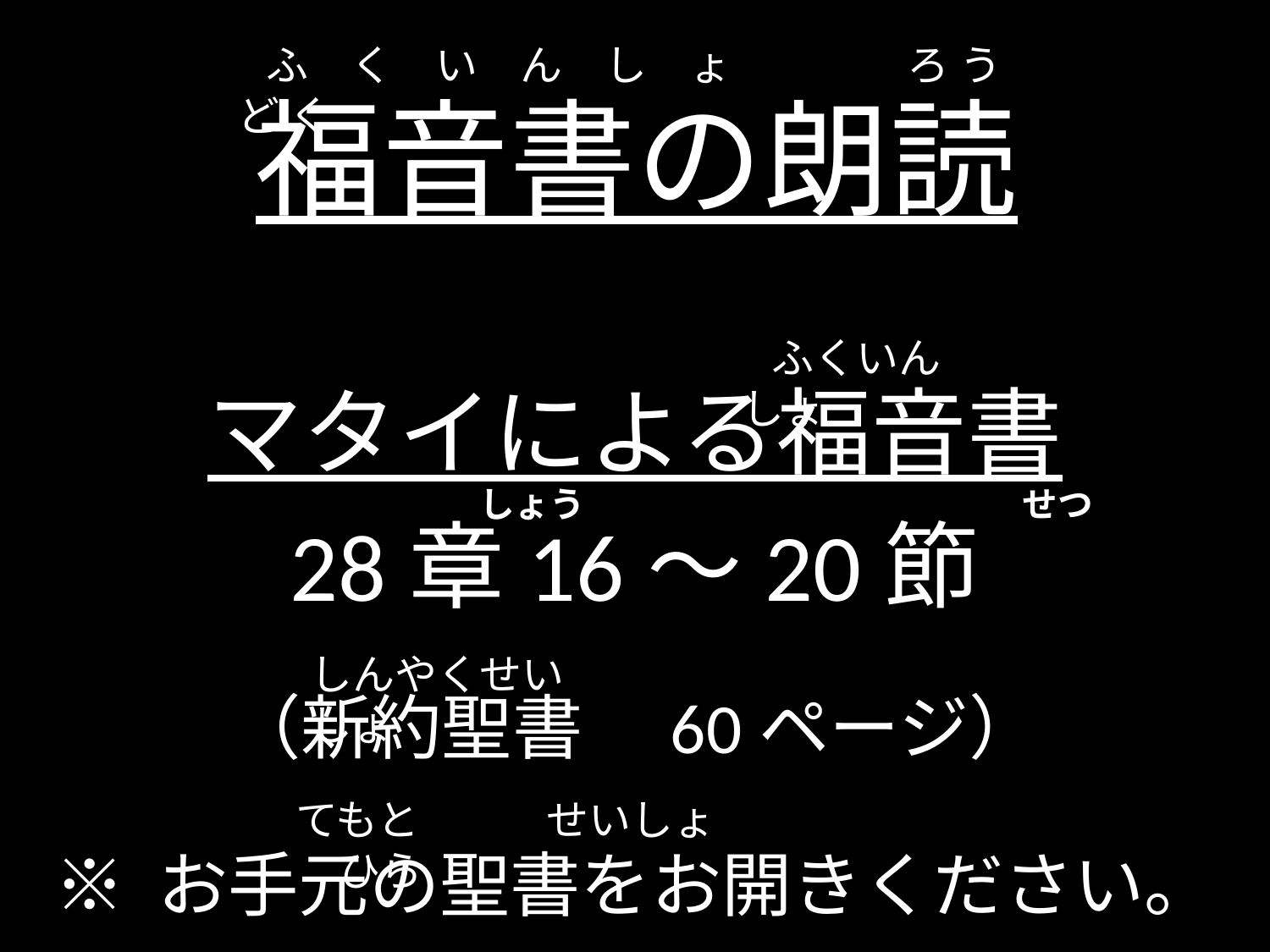

ふ　く　い　ん　し　ょ　              ろ う ど く
# 福音書の朗読
  ふくいんしょ
マタイによる福音書
28章16～20節

（新約聖書　60ページ）
                   　　しょう　　　　　  　　　　　　    せつ
しんやくせいしょ
てもと　　　せいしょ　　　　ひら
※ お手元の聖書をお開きください。